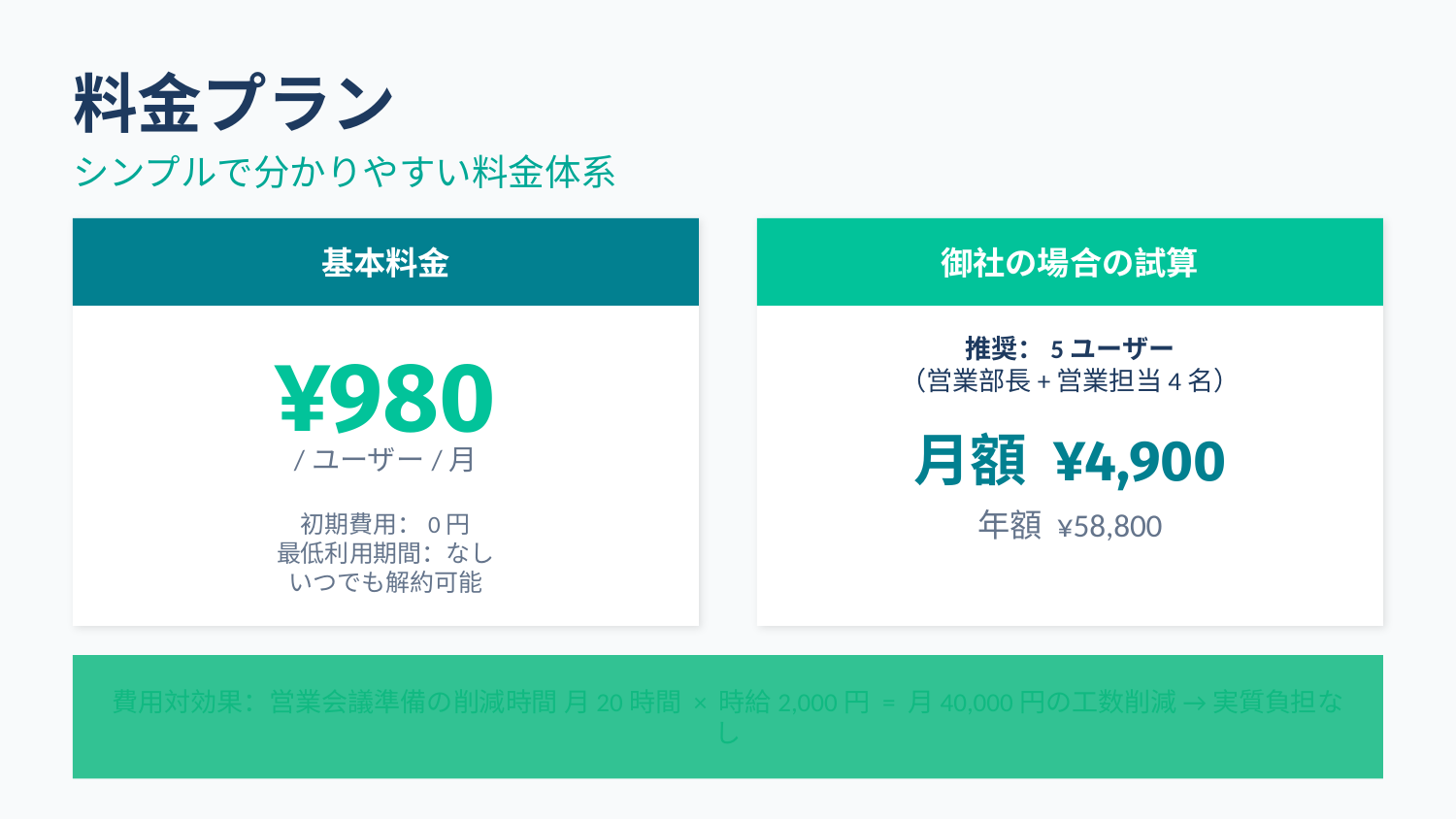

料金プラン
シンプルで分かりやすい料金体系

基本料金
御社の場合の試算
推奨：5ユーザー
（営業部長+営業担当4名）
¥980
月額 ¥4,900
/ユーザー/月
初期費用：0円
最低利用期間：なし
いつでも解約可能
年額 ¥58,800

費用対効果：営業会議準備の削減時間 月20時間 × 時給2,000円 = 月40,000円の工数削減 → 実質負担なし